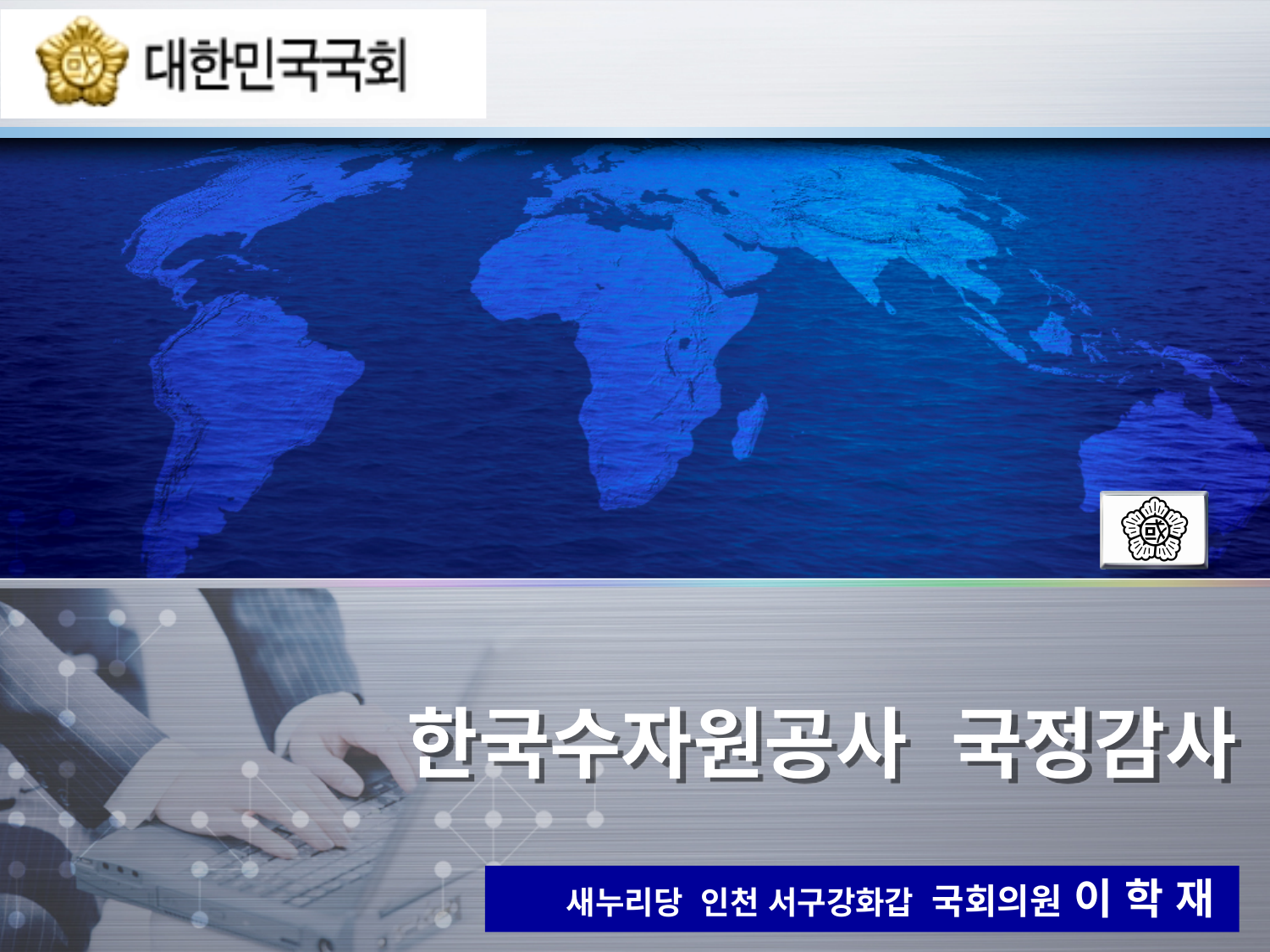

# 한국수자원공사  국정감사
새누리당  인천 서구강화갑  국회의원 이 학 재